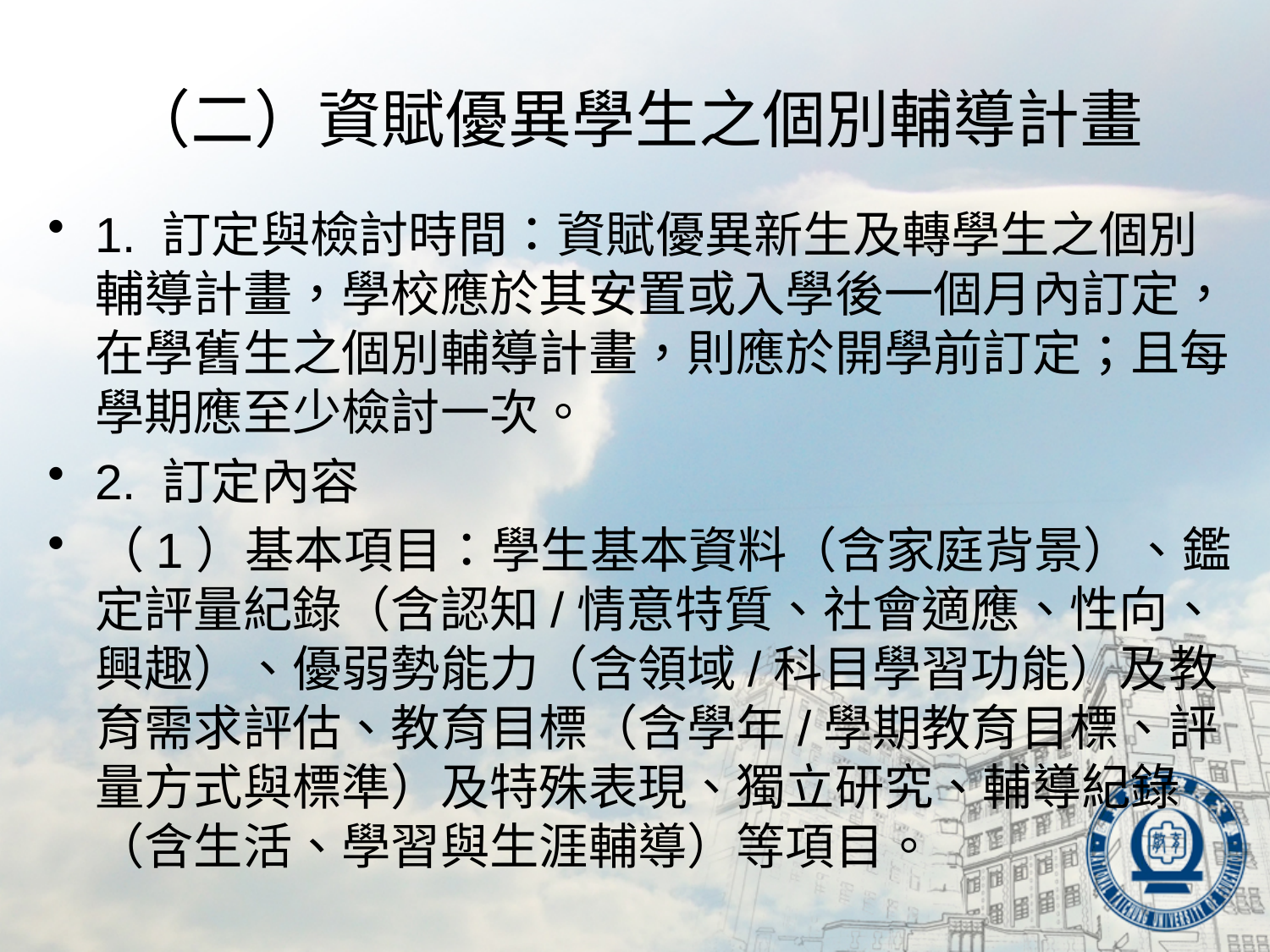

# （二）資賦優異學生之個別輔導計畫
1. 訂定與檢討時間：資賦優異新生及轉學生之個別輔導計畫，學校應於其安置或入學後一個月內訂定，在學舊生之個別輔導計畫，則應於開學前訂定；且每學期應至少檢討一次。
2. 訂定內容
（1）基本項目：學生基本資料（含家庭背景）、鑑定評量紀錄（含認知/情意特質、社會適應、性向、興趣）、優弱勢能力（含領域/科目學習功能）及教育需求評估、教育目標（含學年/學期教育目標、評量方式與標準）及特殊表現、獨立研究、輔導紀錄（含生活、學習與生涯輔導）等項目。